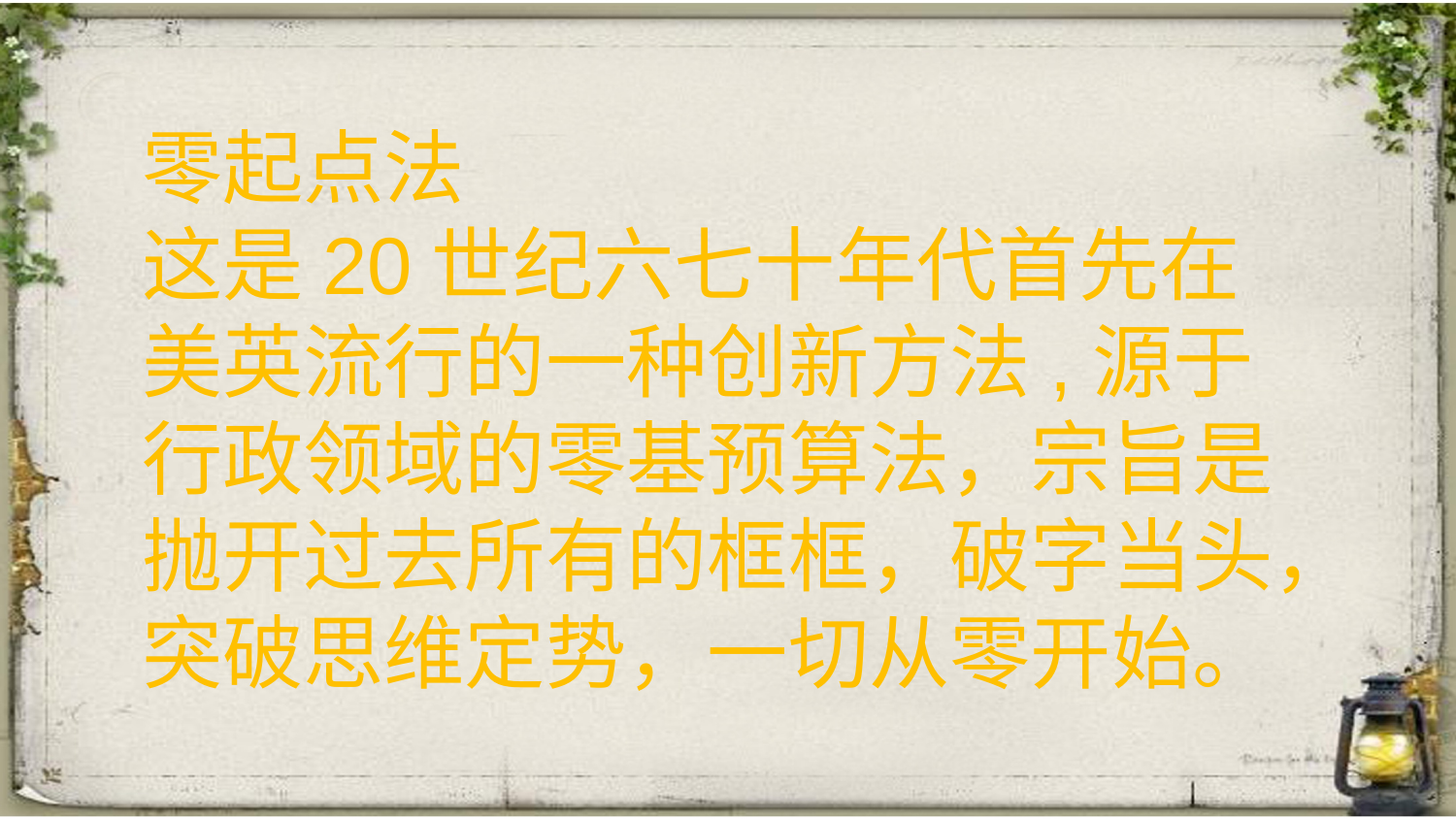

零起点法
这是20世纪六七十年代首先在美英流行的一种创新方法,源于行政领域的零基预算法，宗旨是抛开过去所有的框框，破字当头，突破思维定势，一切从零开始。